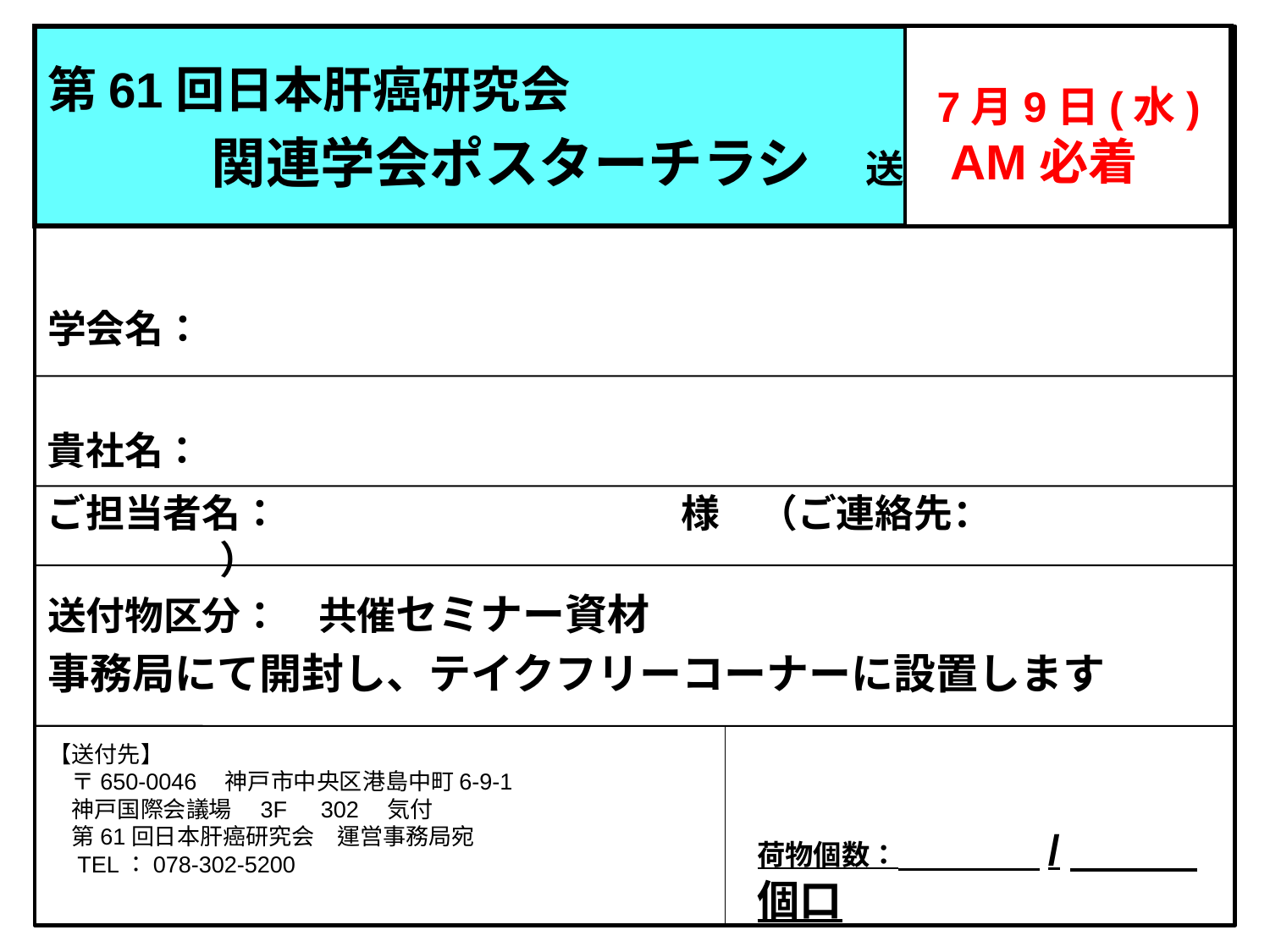

第61回日本肝癌研究会
　　　関連学会ポスターチラシ　送付荷札

7月9日(水) AM必着
学会名：

貴社名：
ご担当者名：　　　　　　　　　      様　（ご連絡先：　　　　　　　　　　　　  ）

送付物区分：　共催セミナー資材
事務局にて開封し、テイクフリーコーナーに設置します

【送付先】
　〒650-0046　神戸市中央区港島中町6-9-1
　神戸国際会議場　3F　302　気付
　第61回日本肝癌研究会　運営事務局宛
　TEL：078-302-5200
荷物個数：　　　　/　　　個口